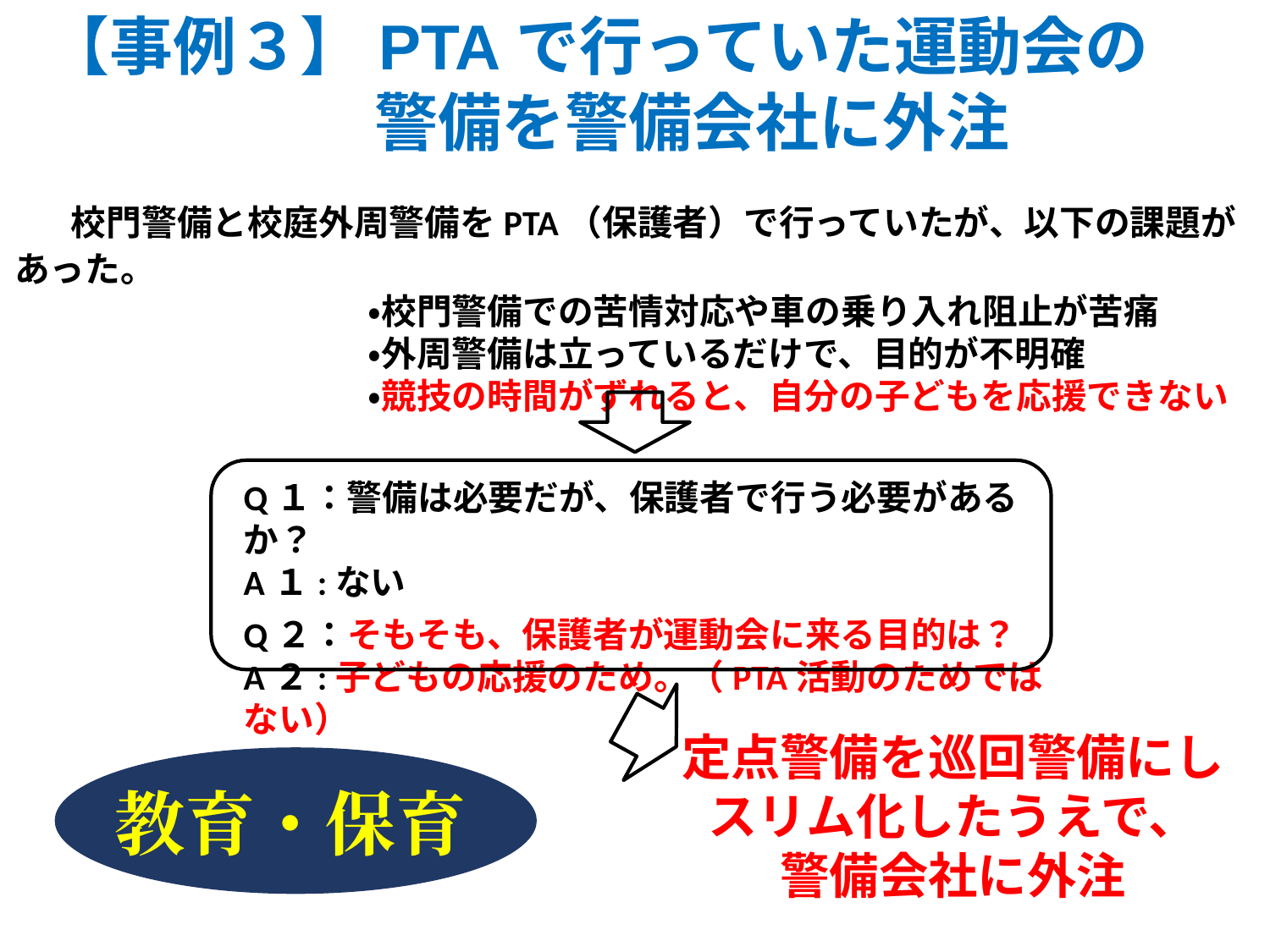

【事例３】PTAで行っていた運動会の
　　　警備を警備会社に外注
　校門警備と校庭外周警備をPTA（保護者）で行っていたが、以下の課題があった。
　　　　　　　　　　・校門警備での苦情対応や車の乗り入れ阻止が苦痛
　　　　　　　　　　・外周警備は立っているだけで、目的が不明確
　　　　　　　　　　・競技の時間がずれると、自分の子どもを応援できない

Q１：警備は必要だが、保護者で行う必要があるか？
A１:ない
Q２：そもそも、保護者が運動会に来る目的は？
A２:子どもの応援のため。（PTA活動のためではない）

定点警備を巡回警備にし
スリム化したうえで、
警備会社に外注

教育・保育